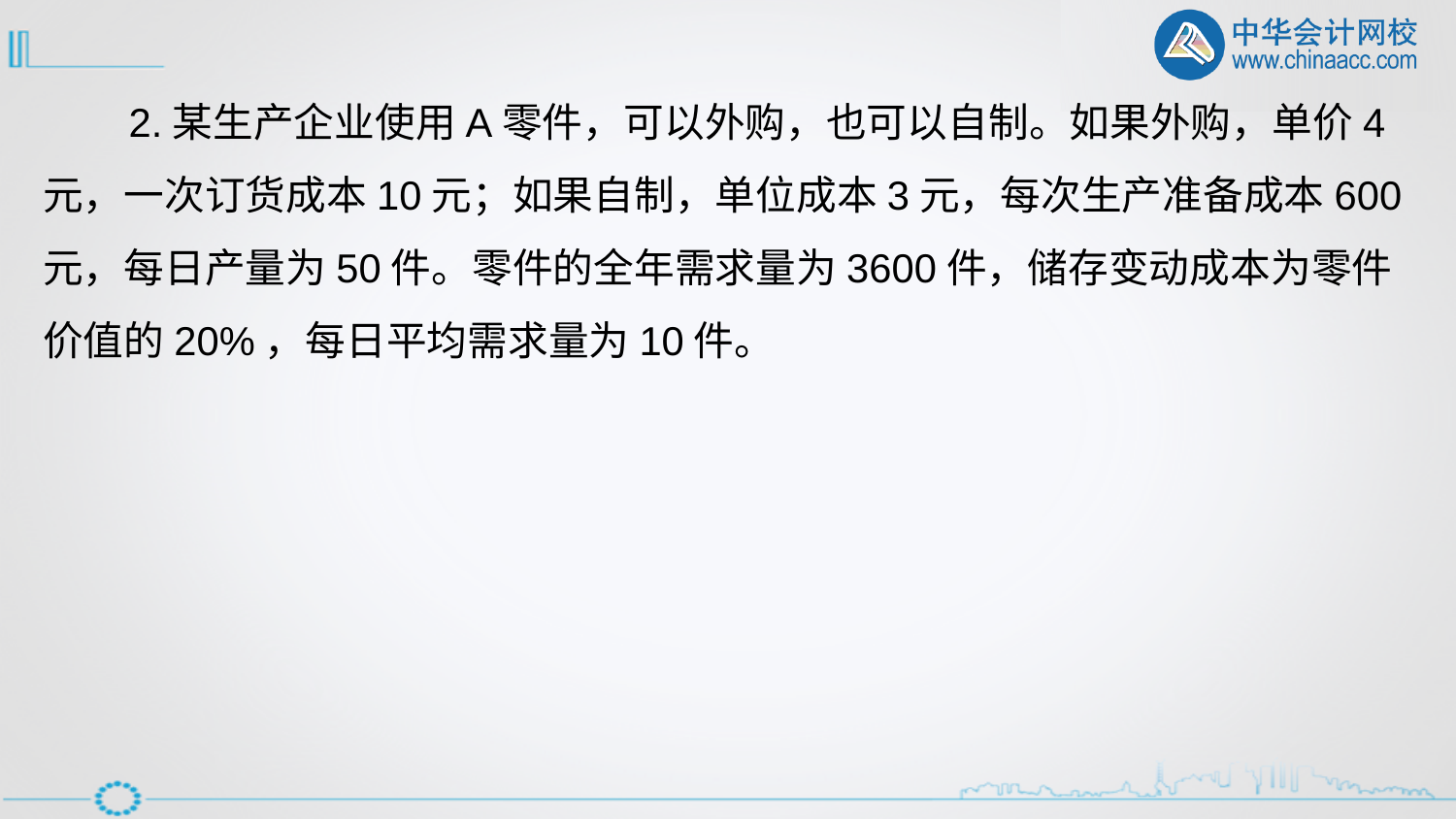

2.某生产企业使用A零件，可以外购，也可以自制。如果外购，单价4元，一次订货成本10元；如果自制，单位成本3元，每次生产准备成本600元，每日产量为50件。零件的全年需求量为3600件，储存变动成本为零件价值的20%，每日平均需求量为10件。